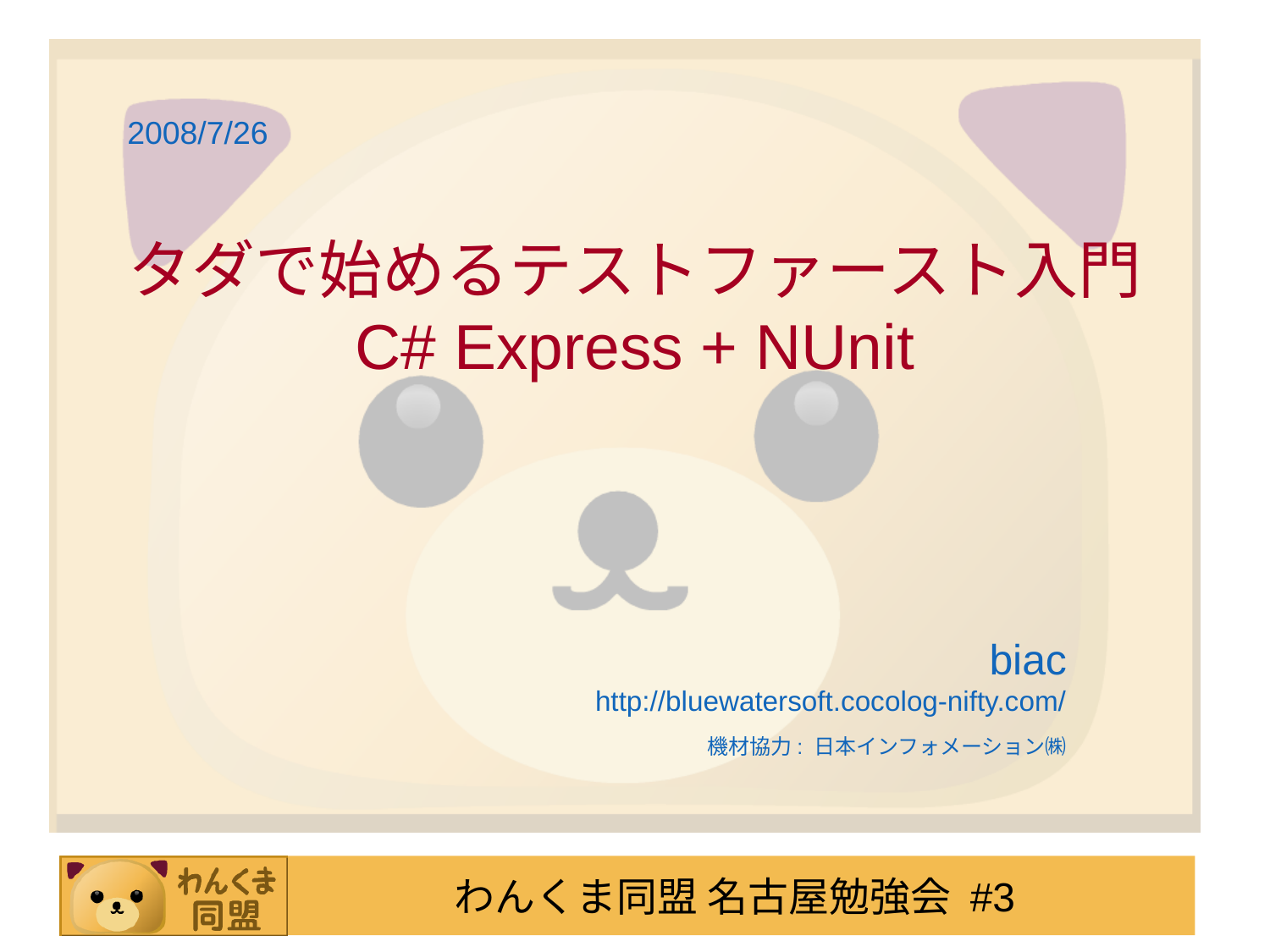

2008/7/26
# タダで始めるテストファースト入門 C# Express + NUnit
biac
http://bluewatersoft.cocolog-nifty.com/
機材協力: 日本インフォメーション㈱